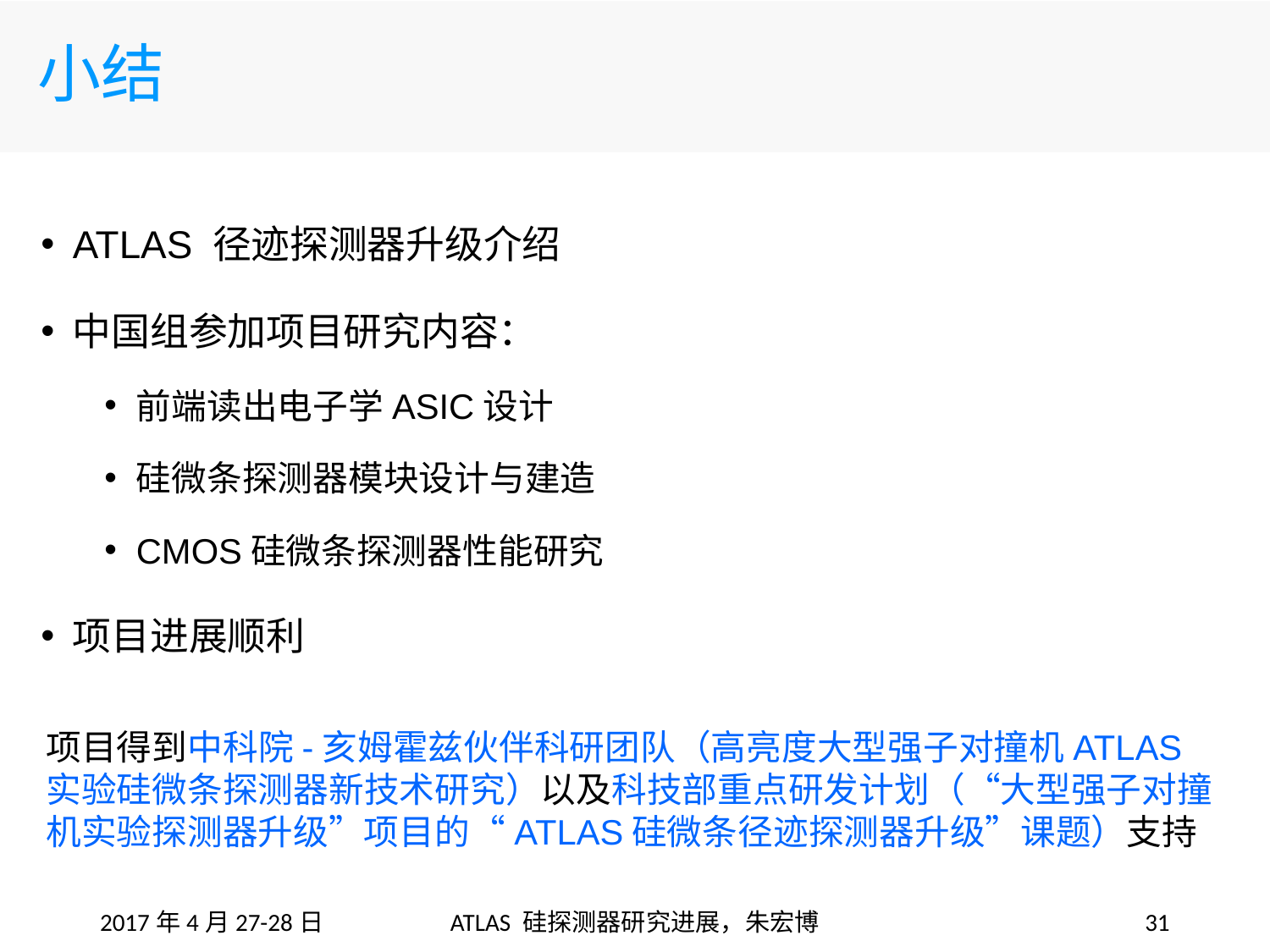

# 小结
ATLAS 径迹探测器升级介绍
中国组参加项目研究内容：
前端读出电子学ASIC设计
硅微条探测器模块设计与建造
CMOS硅微条探测器性能研究
项目进展顺利
项目得到中科院-亥姆霍兹伙伴科研团队（高亮度大型强子对撞机ATLAS 实验硅微条探测器新技术研究）以及科技部重点研发计划（“大型强子对撞机实验探测器升级”项目的“ATLAS硅微条径迹探测器升级”课题）支持
2017年4月27-28日
ATLAS 硅探测器研究进展，朱宏博
31